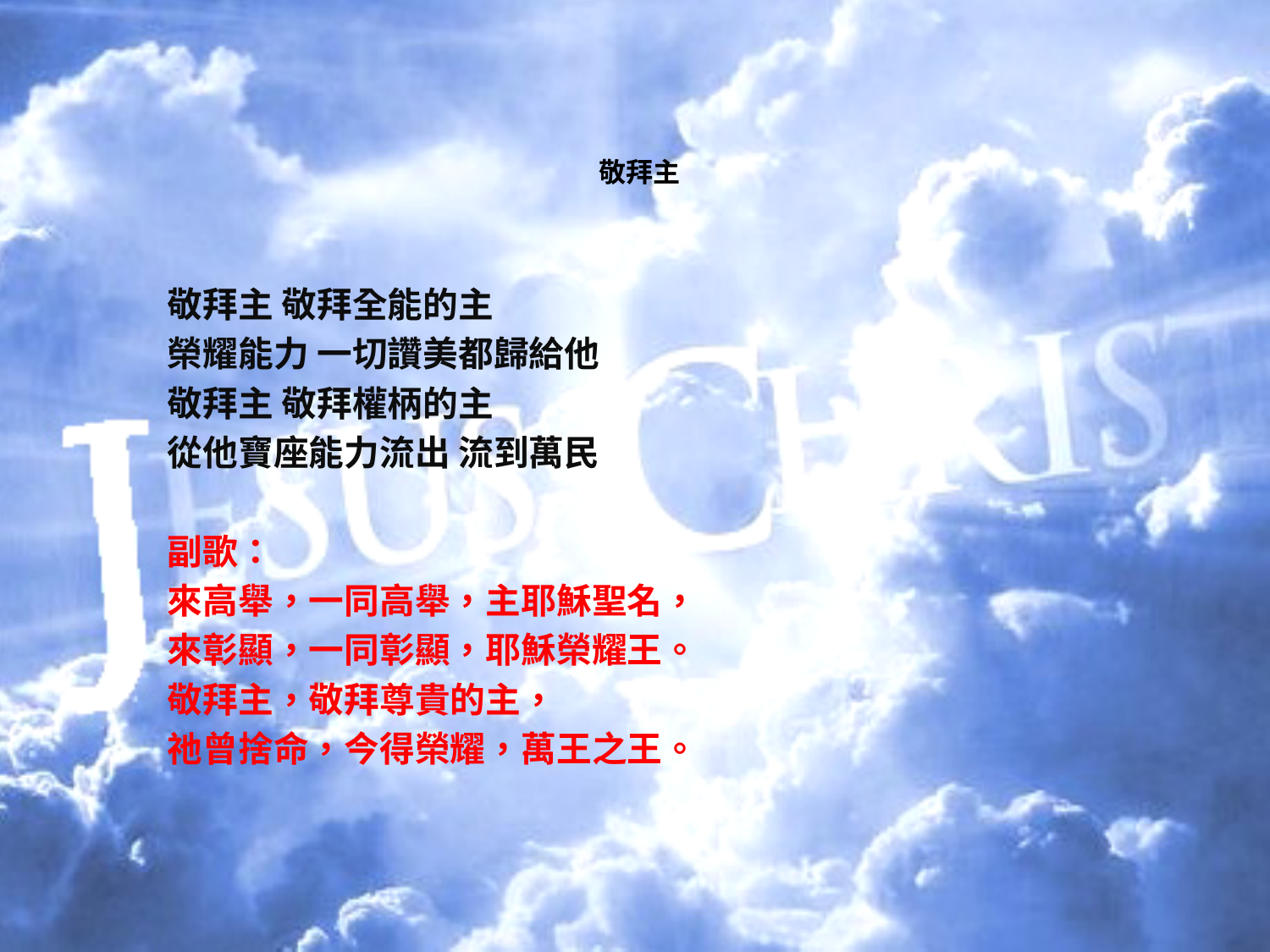

# 敬拜主
敬拜主 敬拜全能的主
榮耀能力 一切讚美都歸給他
敬拜主 敬拜權柄的主
從他寶座能力流出 流到萬民

副歌：
來高舉，一同高舉，主耶穌聖名，
來彰顯，一同彰顯，耶穌榮耀王。
敬拜主，敬拜尊貴的主，
祂曾捨命，今得榮耀，萬王之王。